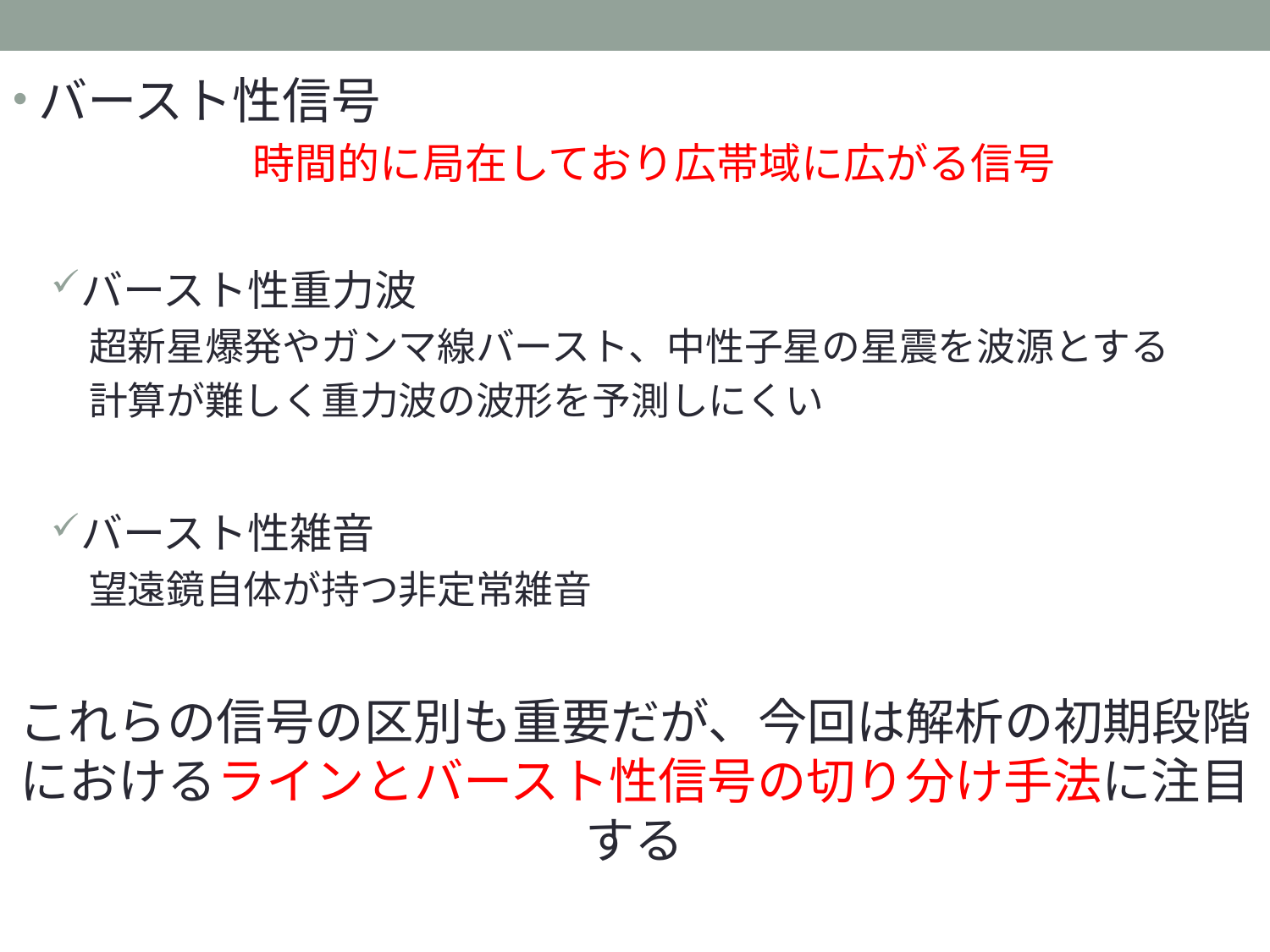

バースト性信号
時間的に局在しており広帯域に広がる信号

バースト性重力波
超新星爆発やガンマ線バースト、中性子星の星震を波源とする
計算が難しく重力波の波形を予測しにくい

バースト性雑音
望遠鏡自体が持つ非定常雑音

これらの信号の区別も重要だが、今回は解析の初期段階におけるラインとバースト性信号の切り分け手法に注目する